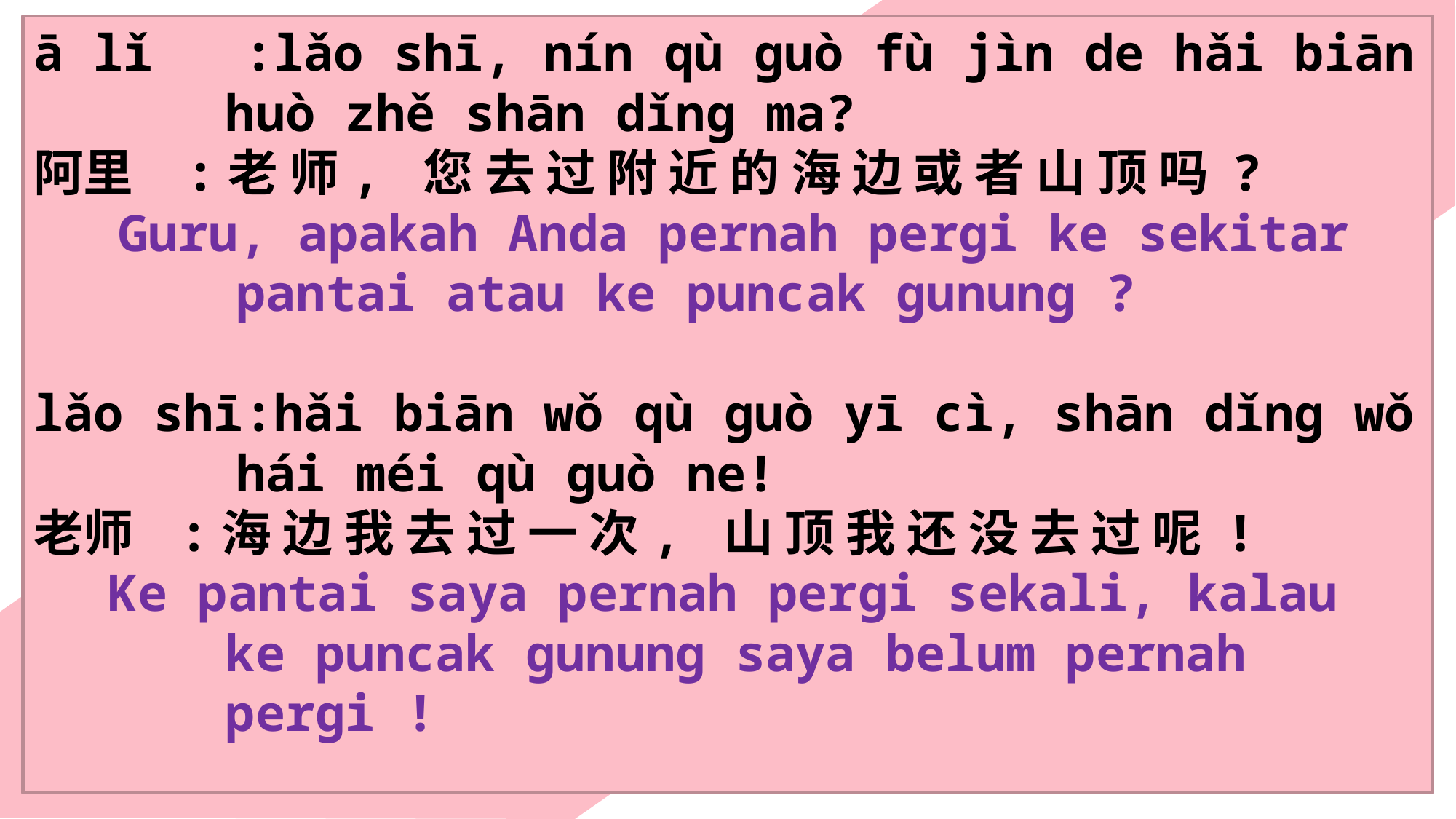

ā lǐ   :lǎo shī, nín qù guò fù jìn de hǎi biān huò zhě shān dǐng ma?
阿里	  :老 师, 您 去 过 附 近 的 海 边 或 者 山 顶 吗 ?
Guru, apakah Anda pernah pergi ke sekitar pantai atau ke puncak gunung ?

lǎo shī:hǎi biān wǒ qù guò yī cì, shān dǐng wǒ hái méi qù guò ne!
老师   :海 边 我 去 过 一 次, 山 顶 我 还 没 去 过 呢 !
Ke pantai saya pernah pergi sekali, kalau ke puncak gunung saya belum pernah pergi !